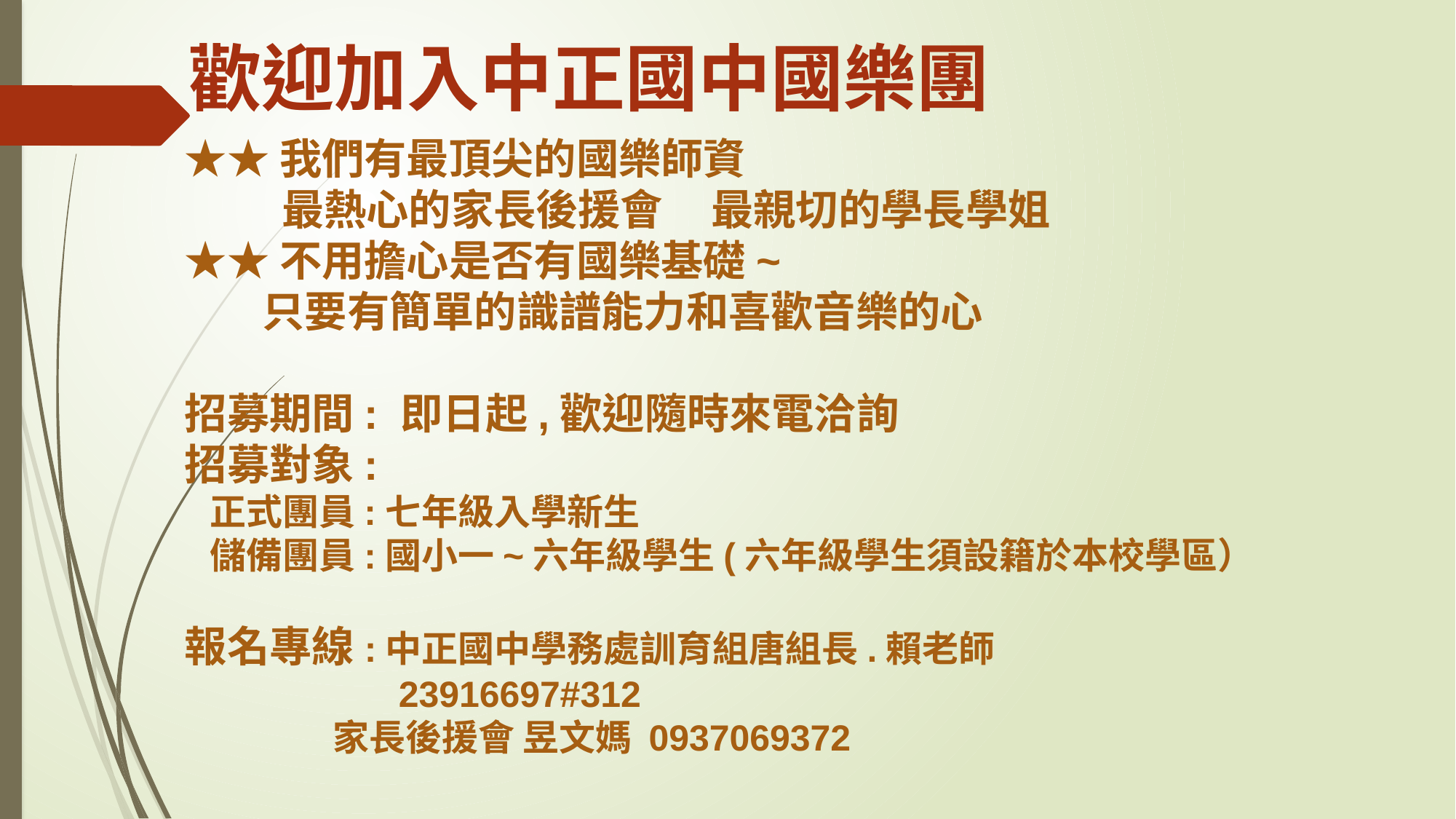

歡迎加入中正國中國樂團
★★我們有最頂尖的國樂師資
         最熱心的家長後援會     最親切的學長學姐
★★不用擔心是否有國樂基礎~
       只要有簡單的識譜能力和喜歡音樂的心

招募期間: 即日起,歡迎隨時來電洽詢
招募對象:
  正式團員:七年級入學新生
  儲備團員:國小一~六年級學生(六年級學生須設籍於本校學區）

報名專線:中正國中學務處訓育組唐組長.賴老師
                     23916697#312
                 家長後援會 昱文媽 0937069372